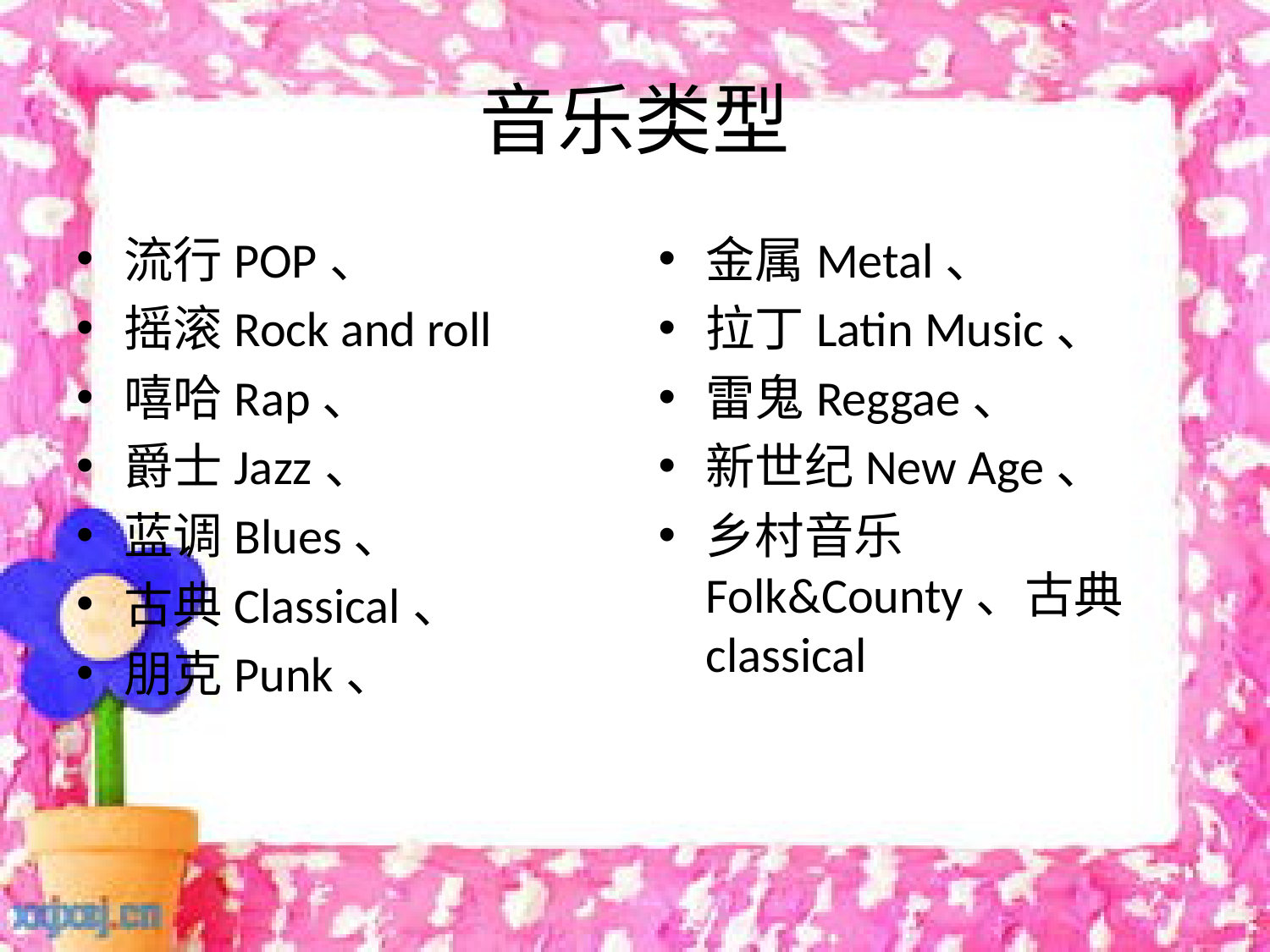

# 音乐类型
流行POP、
摇滚Rock and roll
嘻哈Rap、
爵士Jazz、
蓝调Blues、
古典Classical、
朋克Punk、
金属Metal、
拉丁Latin Music、
雷鬼Reggae、
新世纪New Age、
乡村音乐Folk&County、古典 classical